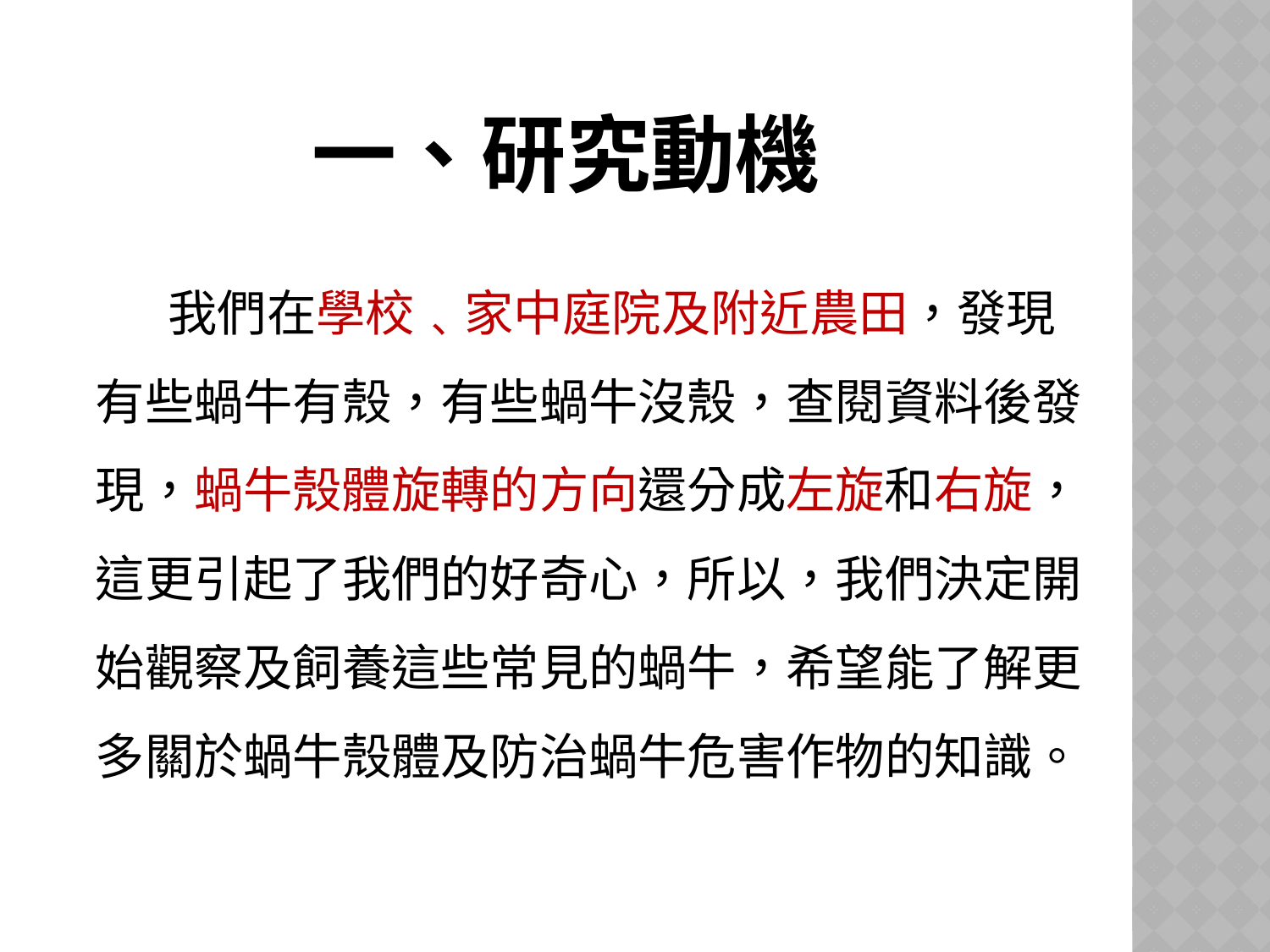

# 一、研究動機
         我們在學校﹑家中庭院及附近農田，發現有些蝸牛有殼，有些蝸牛沒殼，查閱資料後發現，蝸牛殼體旋轉的方向還分成左旋和右旋，這更引起了我們的好奇心，所以，我們決定開始觀察及飼養這些常見的蝸牛，希望能了解更多關於蝸牛殼體及防治蝸牛危害作物的知識。